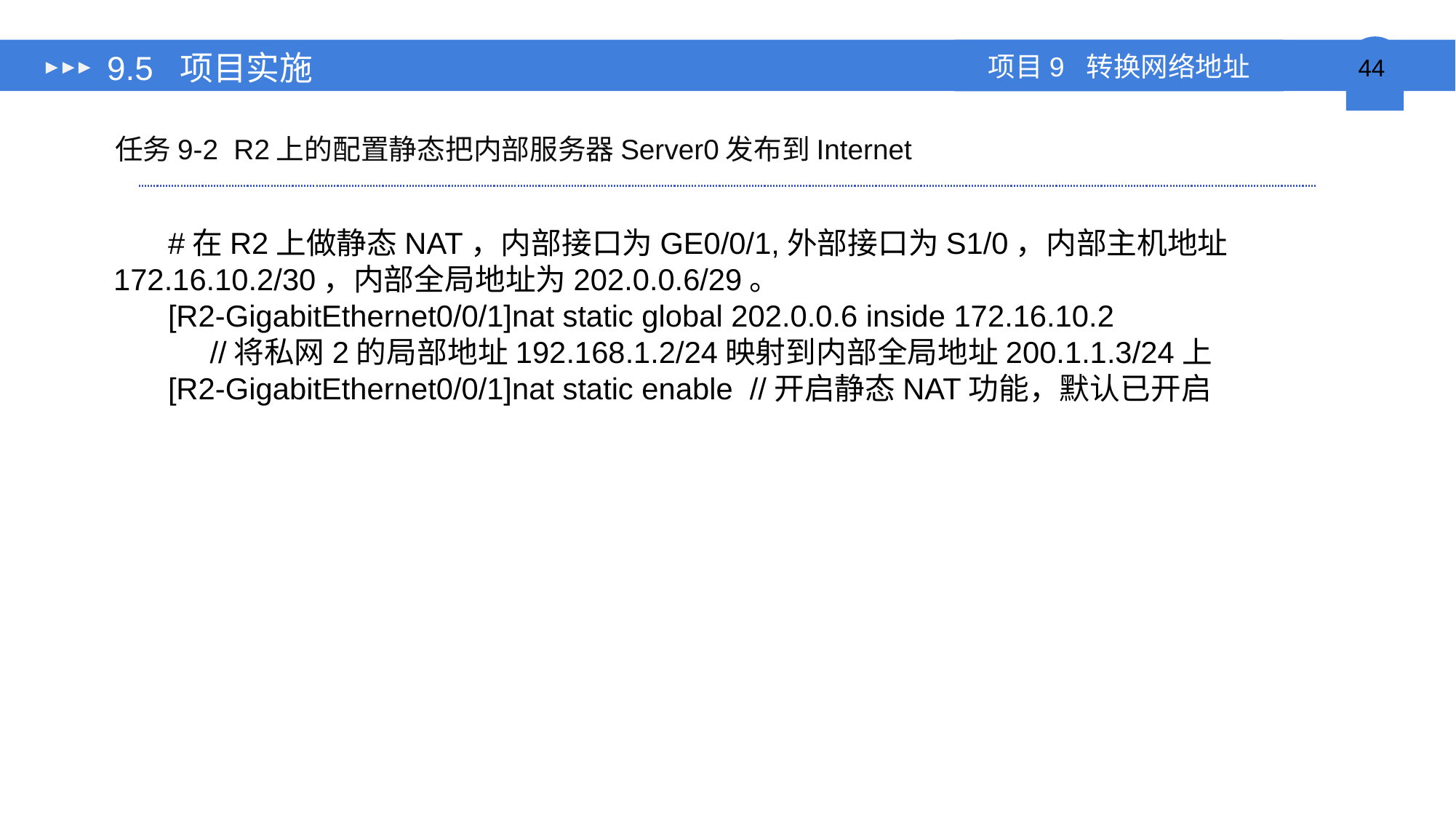

# 9.5  项目实施
任务9-2  R2上的配置静态把内部服务器Server0发布到Internet

#在R2上做静态NAT，内部接口为GE0/0/1,外部接口为S1/0，内部主机地址172.16.10.2/30，内部全局地址为202.0.0.6/29。
[R2-GigabitEthernet0/0/1]nat static global 202.0.0.6 inside 172.16.10.2
     //将私网2的局部地址192.168.1.2/24映射到内部全局地址200.1.1.3/24上
[R2-GigabitEthernet0/0/1]nat static enable  //开启静态NAT功能，默认已开启